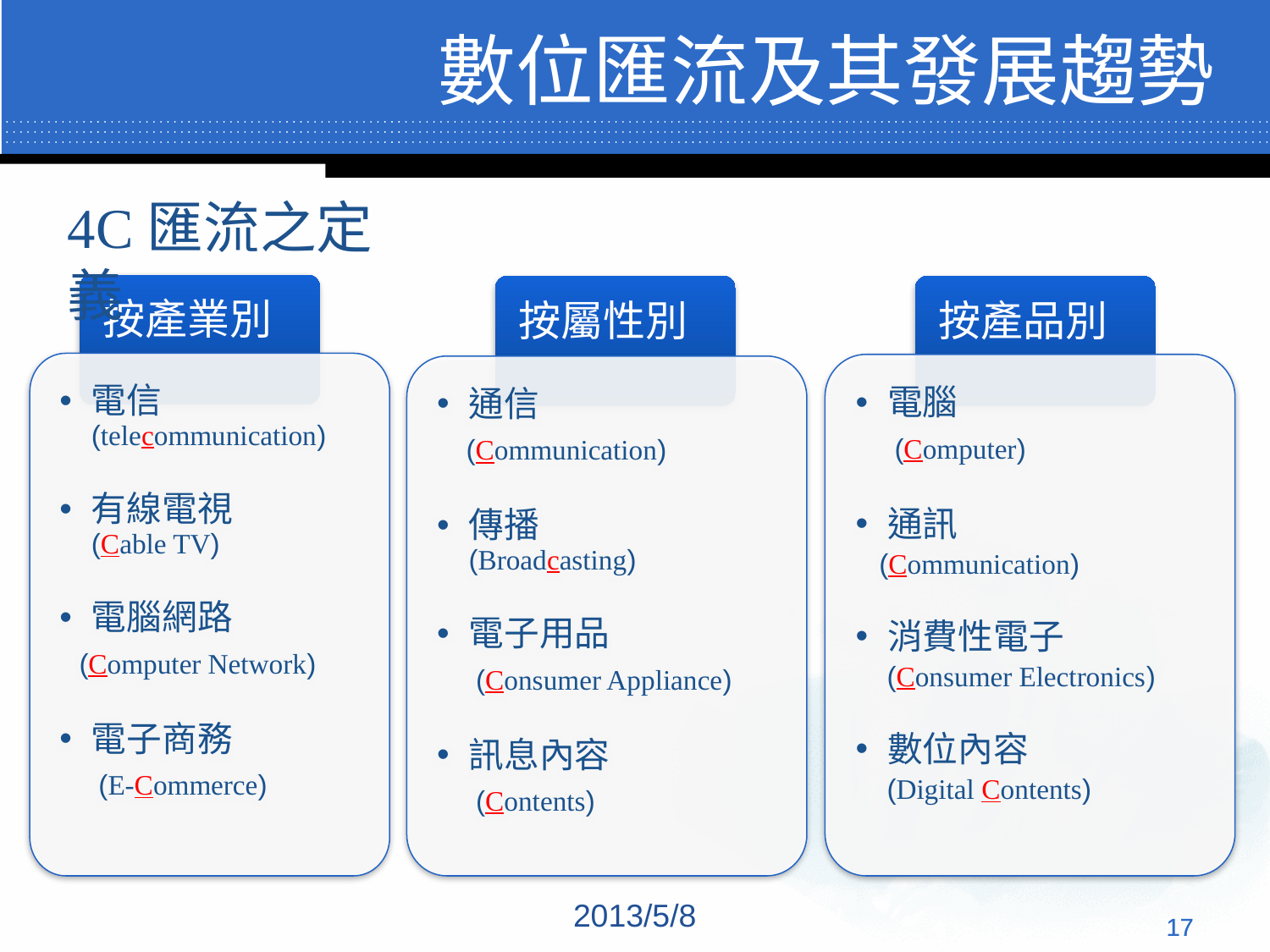

# 數位匯流及其發展趨勢
4C匯流之定義
按產業別
按屬性別
按產品別
電信(telecommunication)

有線電視     (Cable TV)

電腦網路
  (Computer Network)

電子商務
    (E-Commerce)
電腦
    (Computer)

通訊
   (Communication)

消費性電子
    (Consumer Electronics)

數位內容
    (Digital Contents)
通信
   (Communication)

傳播         (Broadcasting)

電子用品
    (Consumer Appliance)

訊息內容
    (Contents)

2013/5/8
17
17